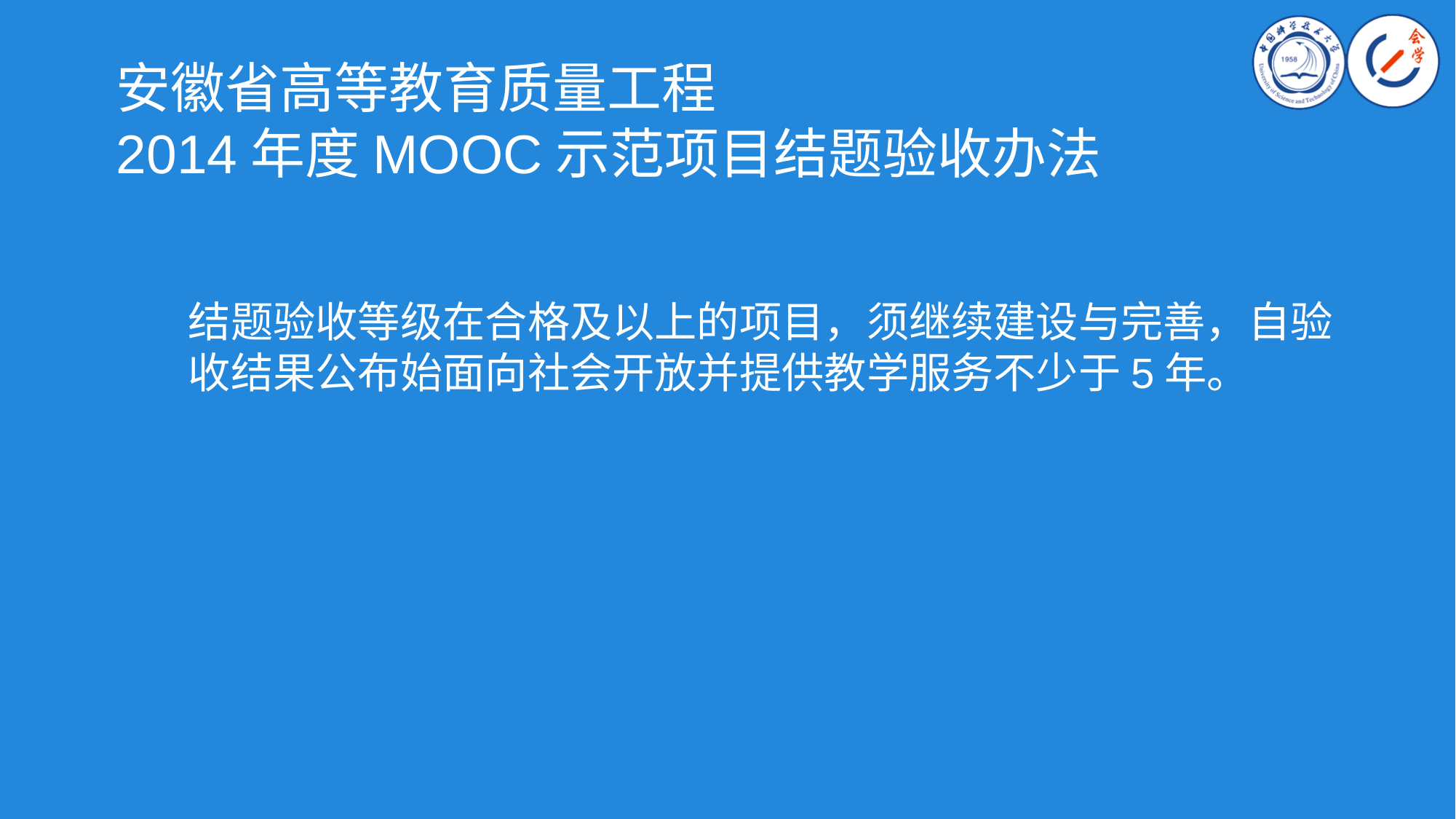

安徽省高等教育质量工程
2014年度MOOC示范项目结题验收办法
结题验收等级在合格及以上的项目，须继续建设与完善，自验收结果公布始面向社会开放并提供教学服务不少于5年。